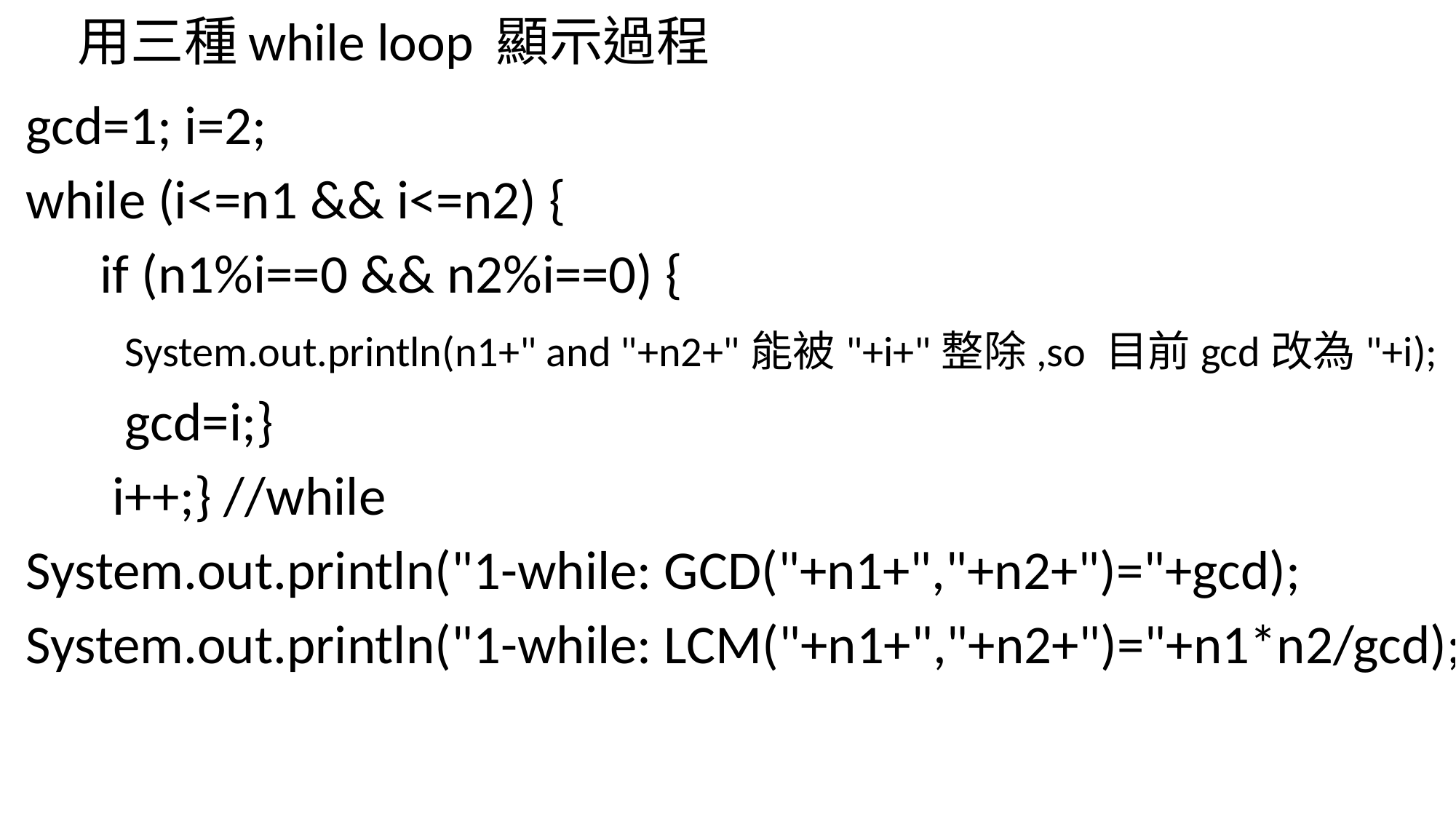

# 用三種while loop 顯示過程
gcd=1; i=2;
while (i<=n1 && i<=n2) {
      if (n1%i==0 && n2%i==0) {
        System.out.println(n1+" and "+n2+"能被"+i+"整除,so 目前gcd改為"+i);
        gcd=i;}
       i++;} //while
System.out.println("1-while: GCD("+n1+","+n2+")="+gcd);
System.out.println("1-while: LCM("+n1+","+n2+")="+n1*n2/gcd);